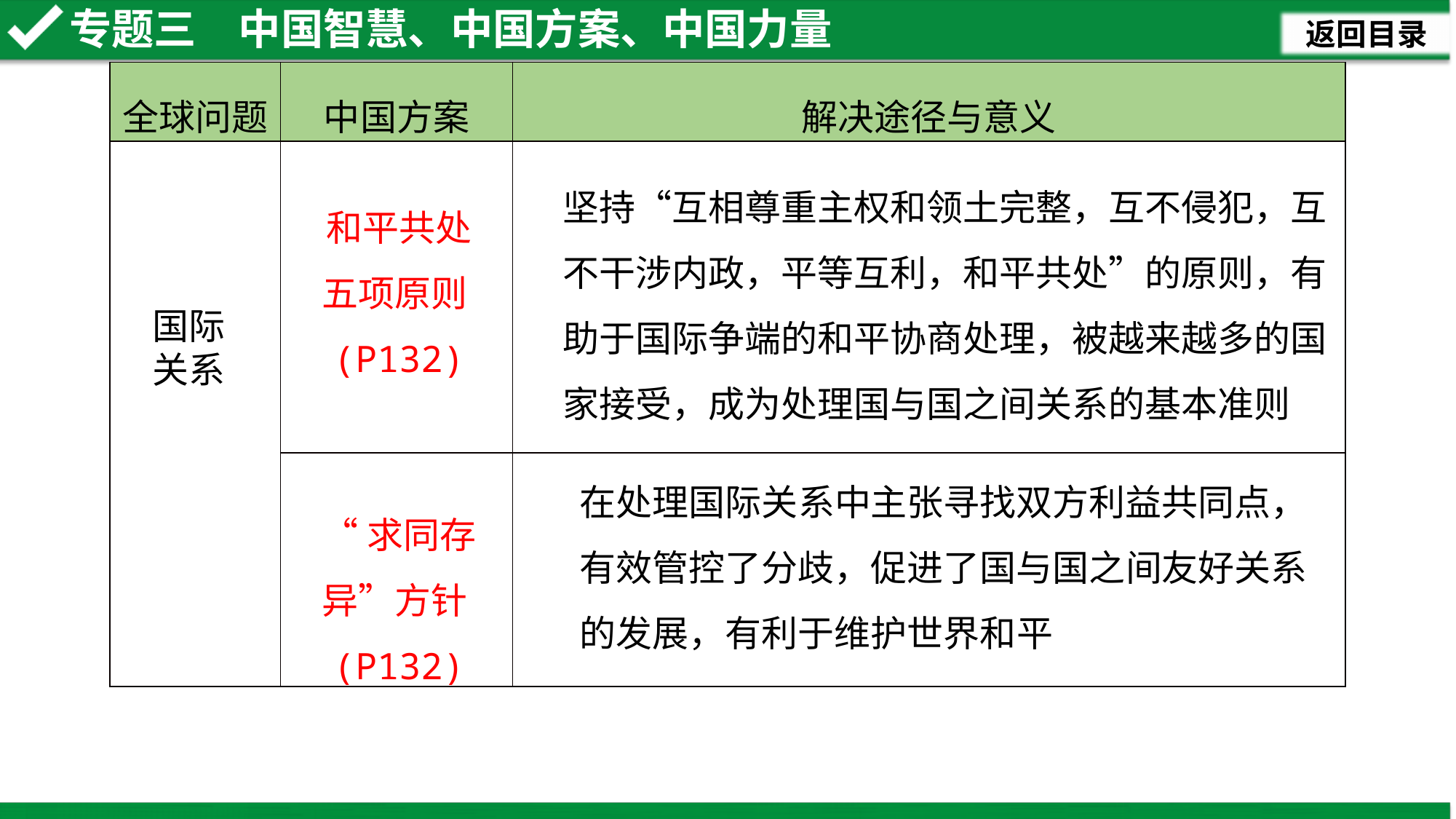

| 全球问题 | 中国方案 | 解决途径与意义 |
| --- | --- | --- |
|  |  |  |
|  |  |  |
坚持“互相尊重主权和领土完整，互不侵犯，互不干涉内政，平等互利，和平共处”的原则，有助于国际争端的和平协商处理，被越来越多的国家接受，成为处理国与国之间关系的基本准则
和平共处
五项原则(P132)
国际关系
在处理国际关系中主张寻找双方利益共同点，有效管控了分歧，促进了国与国之间友好关系的发展，有利于维护世界和平
“求同存异”方针(P132)